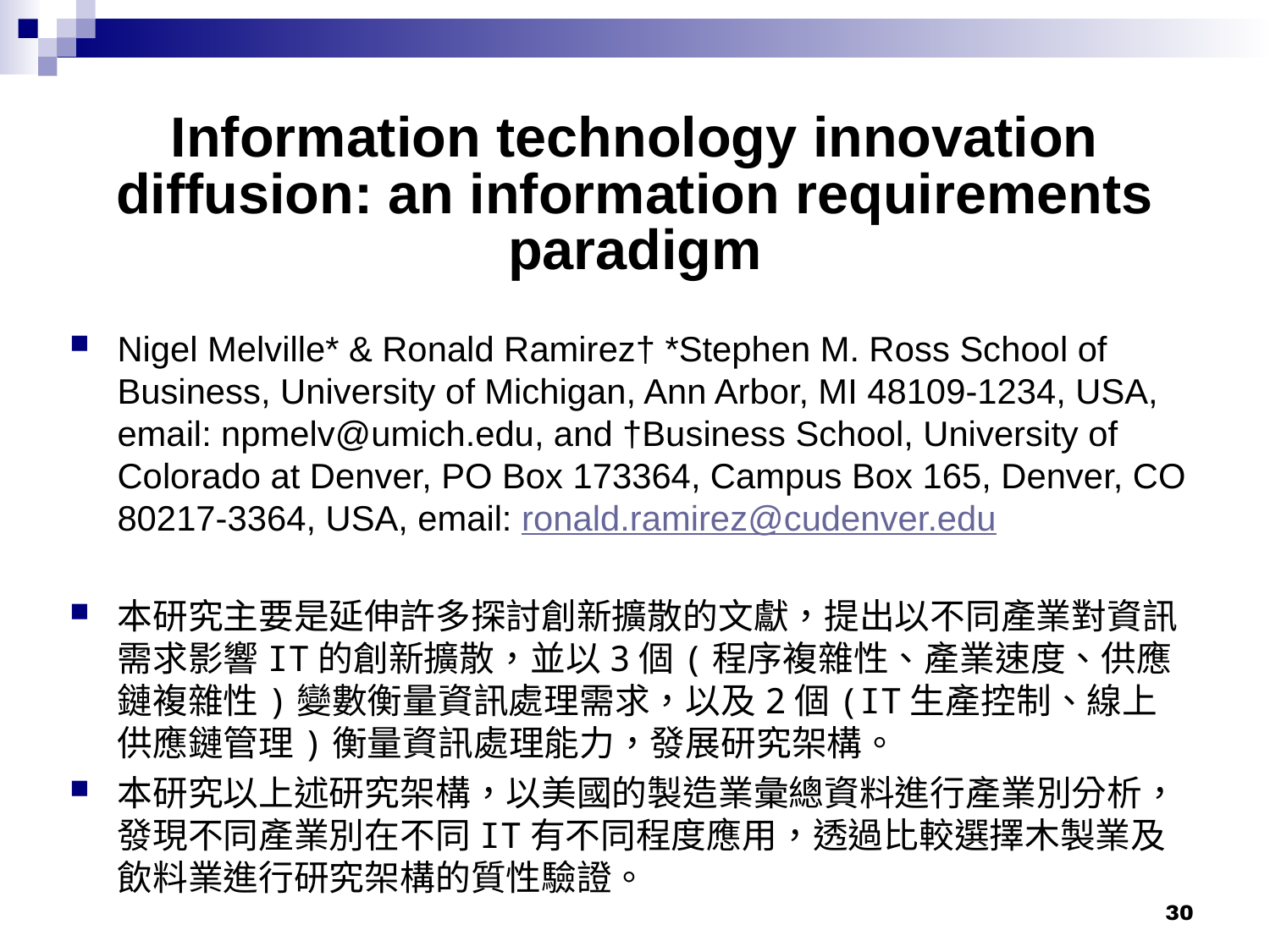

# Information technology innovation diffusion: an information requirements paradigm
Nigel Melville* & Ronald Ramirez† *Stephen M. Ross School of Business, University of Michigan, Ann Arbor, MI 48109-1234, USA, email: npmelv@umich.edu, and †Business School, University of Colorado at Denver, PO Box 173364, Campus Box 165, Denver, CO 80217-3364, USA, email: ronald.ramirez@cudenver.edu

本研究主要是延伸許多探討創新擴散的文獻，提出以不同產業對資訊需求影響IT的創新擴散，並以3個(程序複雜性、產業速度、供應鏈複雜性)變數衡量資訊處理需求，以及2個(IT生產控制、線上供應鏈管理)衡量資訊處理能力，發展研究架構。
本研究以上述研究架構，以美國的製造業彙總資料進行產業別分析，發現不同產業別在不同IT有不同程度應用，透過比較選擇木製業及飲料業進行研究架構的質性驗證。

30